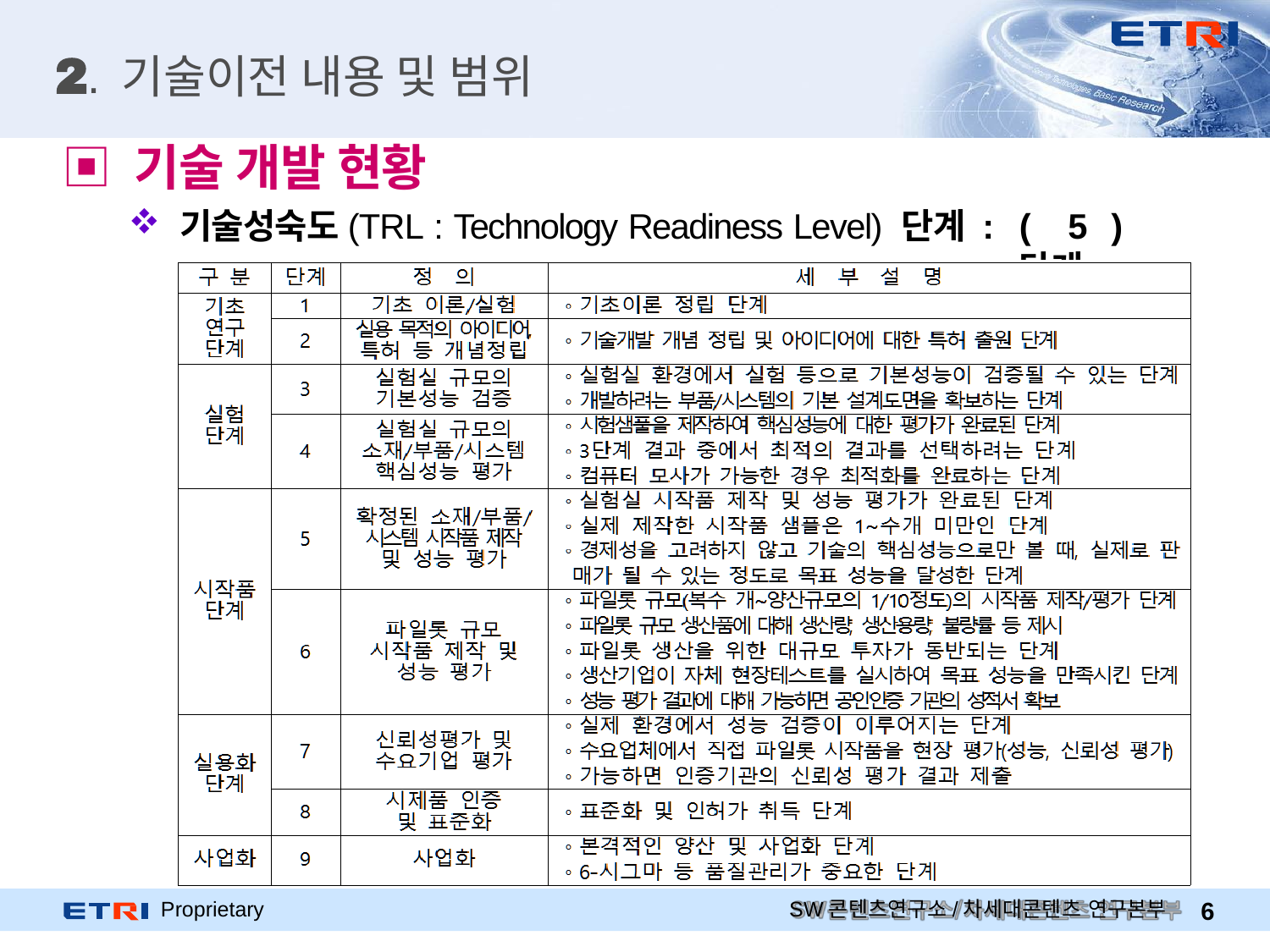

# 2. 기술이전 내용 및 범위
▣ 기술 개발 현황
기술성숙도(TRL : Technology Readiness Level) 단계 :
(	5	)단계

Proprietary
SW콘텐츠연구소/차세대콘텐츠 연구본부
6